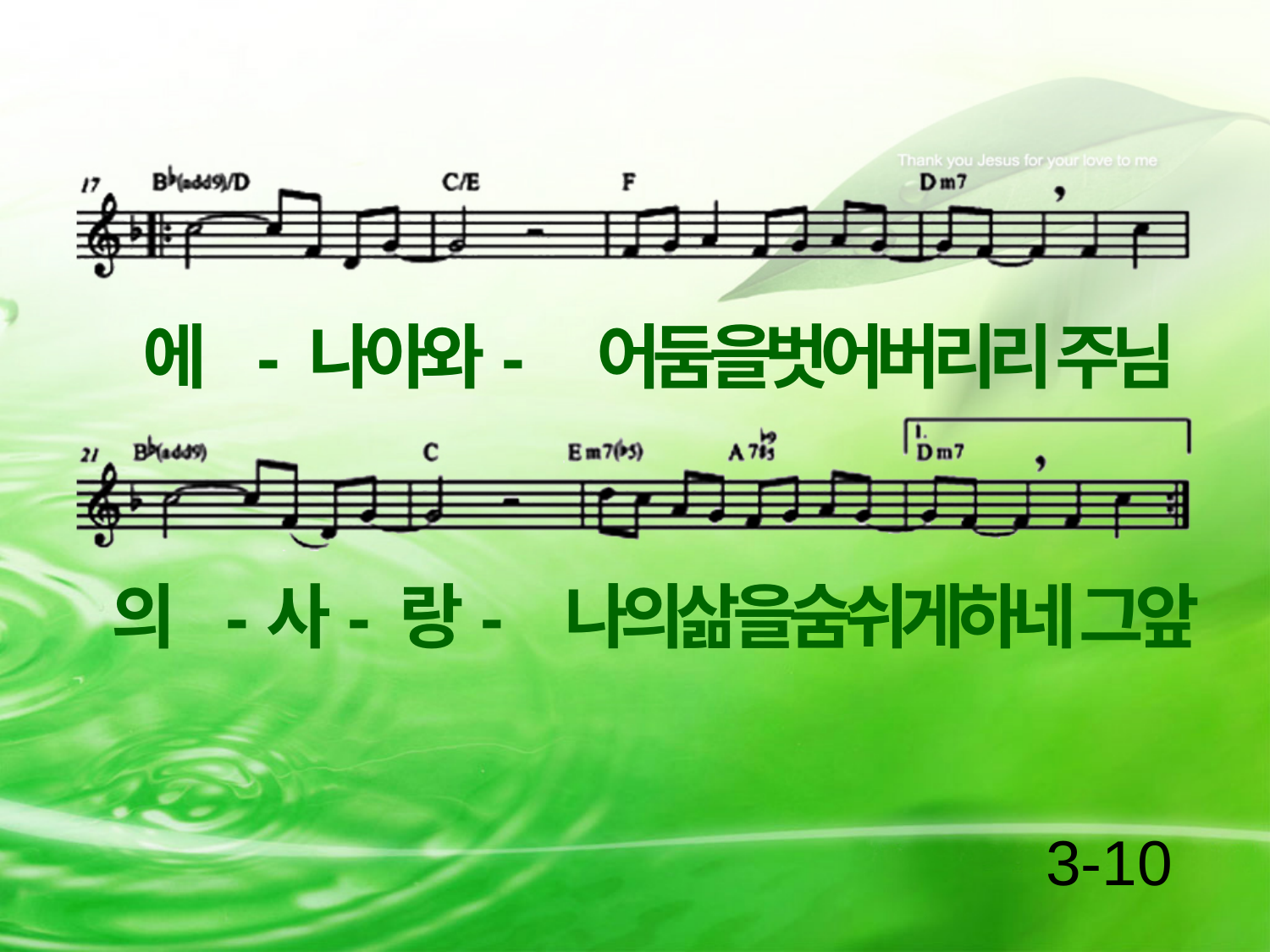

에   - 나아와-     어둠을벗어버리리 주님
의   -사- 랑-    나의삶을숨쉬게하네 그앞
3-10